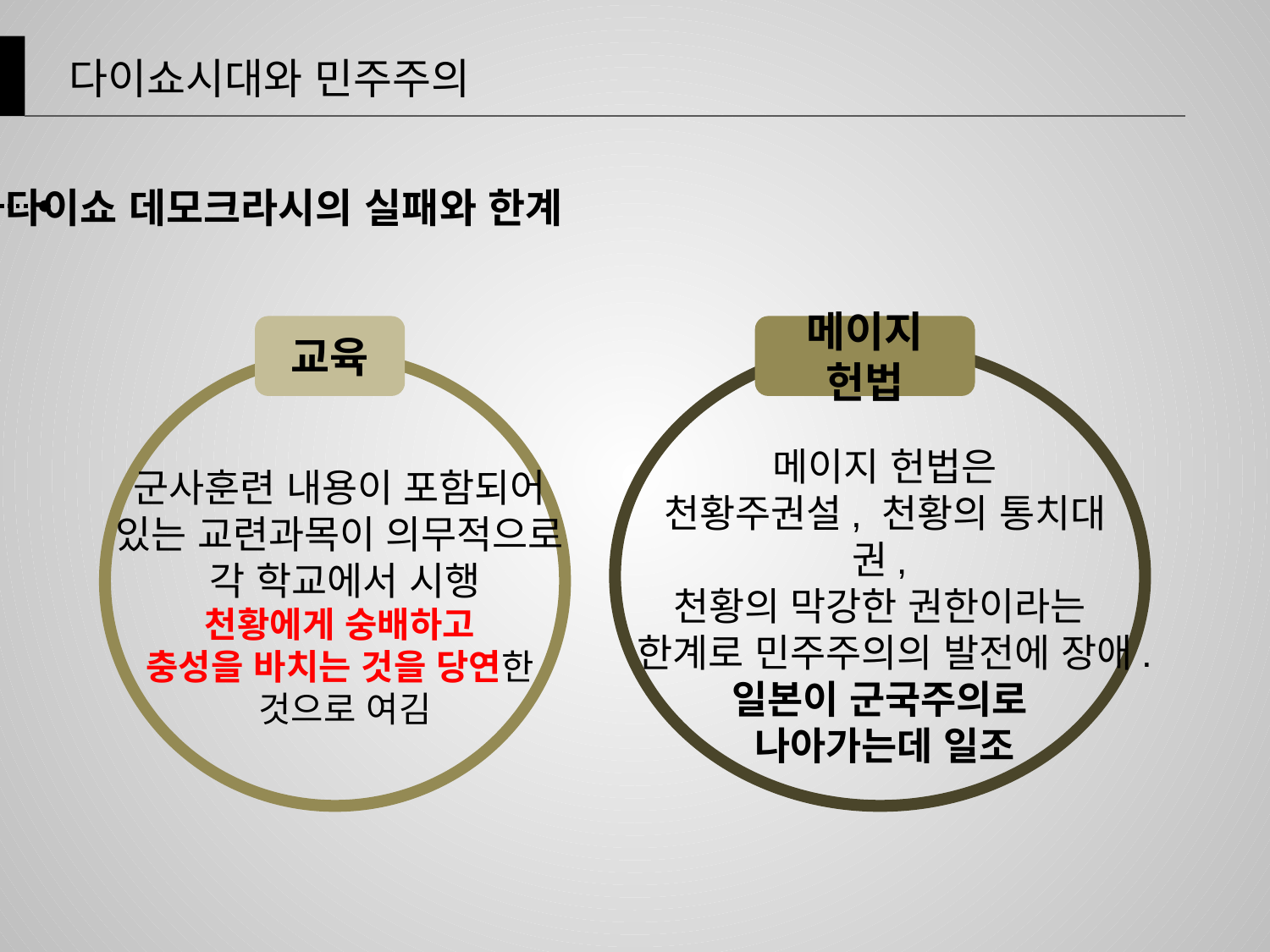

다이쇼시대와 민주주의
다이쇼 데모크라시의 실패와 한계
교육
메이지 헌법

메이지 헌법은
천황주권설, 천황의 통치대권,
천황의 막강한 권한이라는
한계로 민주주의의 발전에 장애.
일본이 군국주의로
나아가는데 일조

군사훈련 내용이 포함되어
있는 교련과목이 의무적으로
각 학교에서 시행
천황에게 숭배하고
충성을 바치는 것을 당연한
것으로 여김